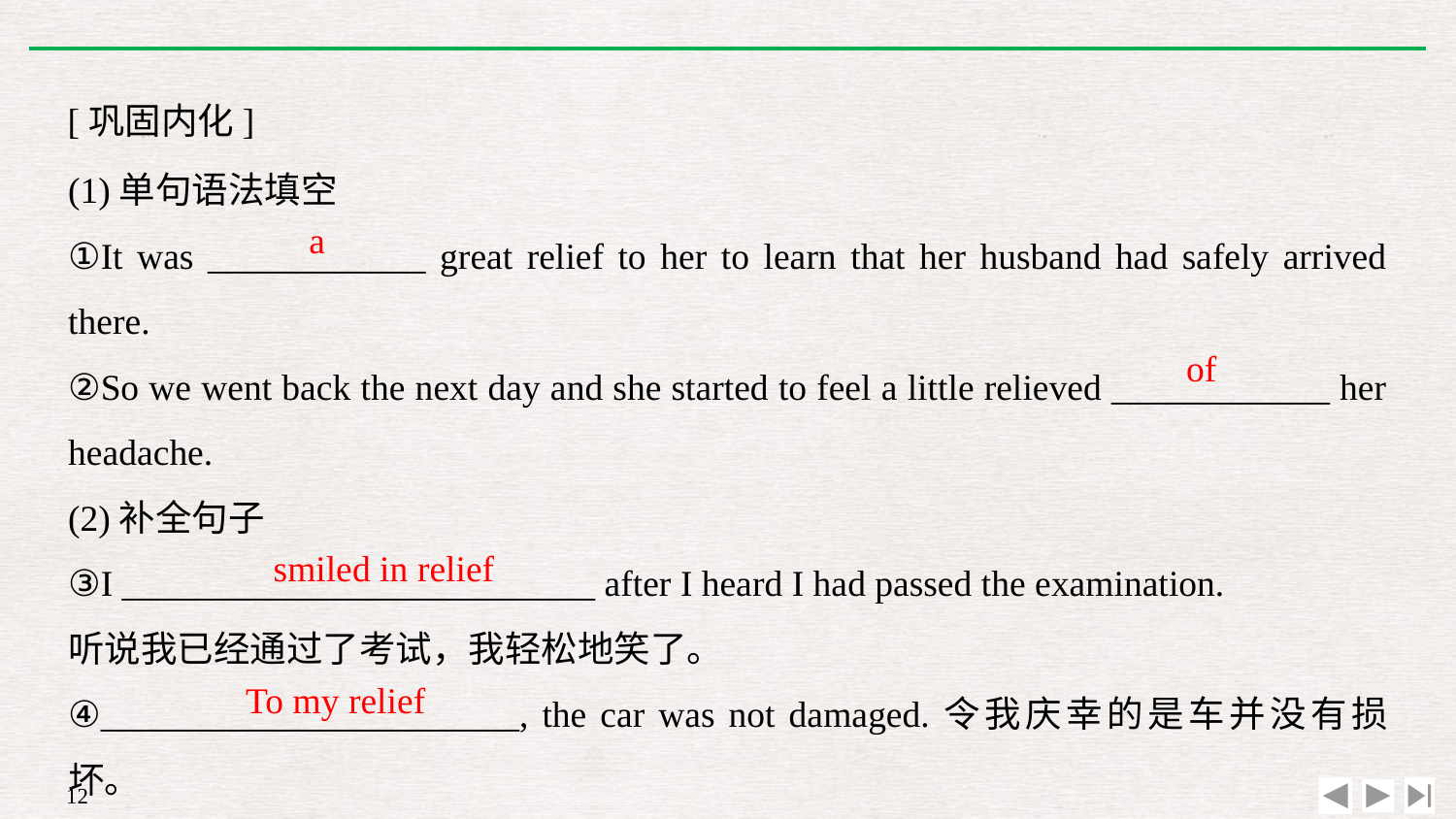

[巩固内化]
(1)单句语法填空
①It was ____________ great relief to her to learn that her husband had safely arrived there.
②So we went back the next day and she started to feel a little relieved ____________ her headache.
(2)补全句子
③I __________________________ after I heard I had passed the examination.
听说我已经通过了考试，我轻松地笑了。
④_______________________, the car was not damaged.令我庆幸的是车并没有损坏。
a
of
smiled in relief
To my relief